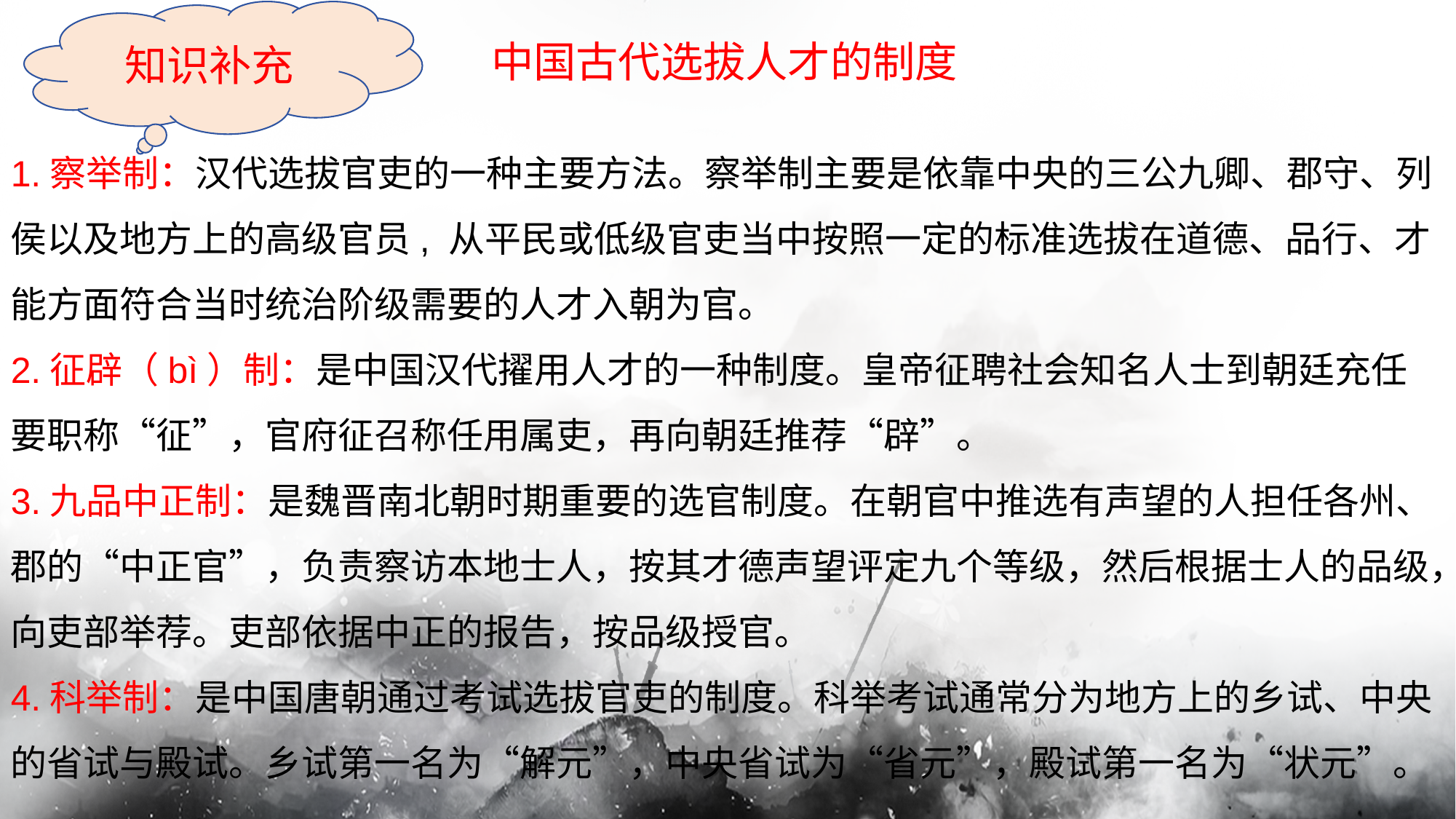

知识补充
中国古代选拔人才的制度
1.察举制：汉代选拔官吏的一种主要方法。察举制主要是依靠中央的三公九卿、郡守、列侯以及地方上的高级官员, 从平民或低级官吏当中按照一定的标准选拔在道德、品行、才能方面符合当时统治阶级需要的人才入朝为官。
2.征辟（bì）制：是中国汉代擢用人才的一种制度。皇帝征聘社会知名人士到朝廷充任要职称“征”，官府征召称任用属吏，再向朝廷推荐“辟”。
3.九品中正制：是魏晋南北朝时期重要的选官制度。在朝官中推选有声望的人担任各州、郡的“中正官”，负责察访本地士人，按其才德声望评定九个等级，然后根据士人的品级，向吏部举荐。吏部依据中正的报告，按品级授官。
4.科举制：是中国唐朝通过考试选拔官吏的制度。科举考试通常分为地方上的乡试、中央的省试与殿试。乡试第一名为“解元”，中央省试为“省元”，殿试第一名为“状元”。